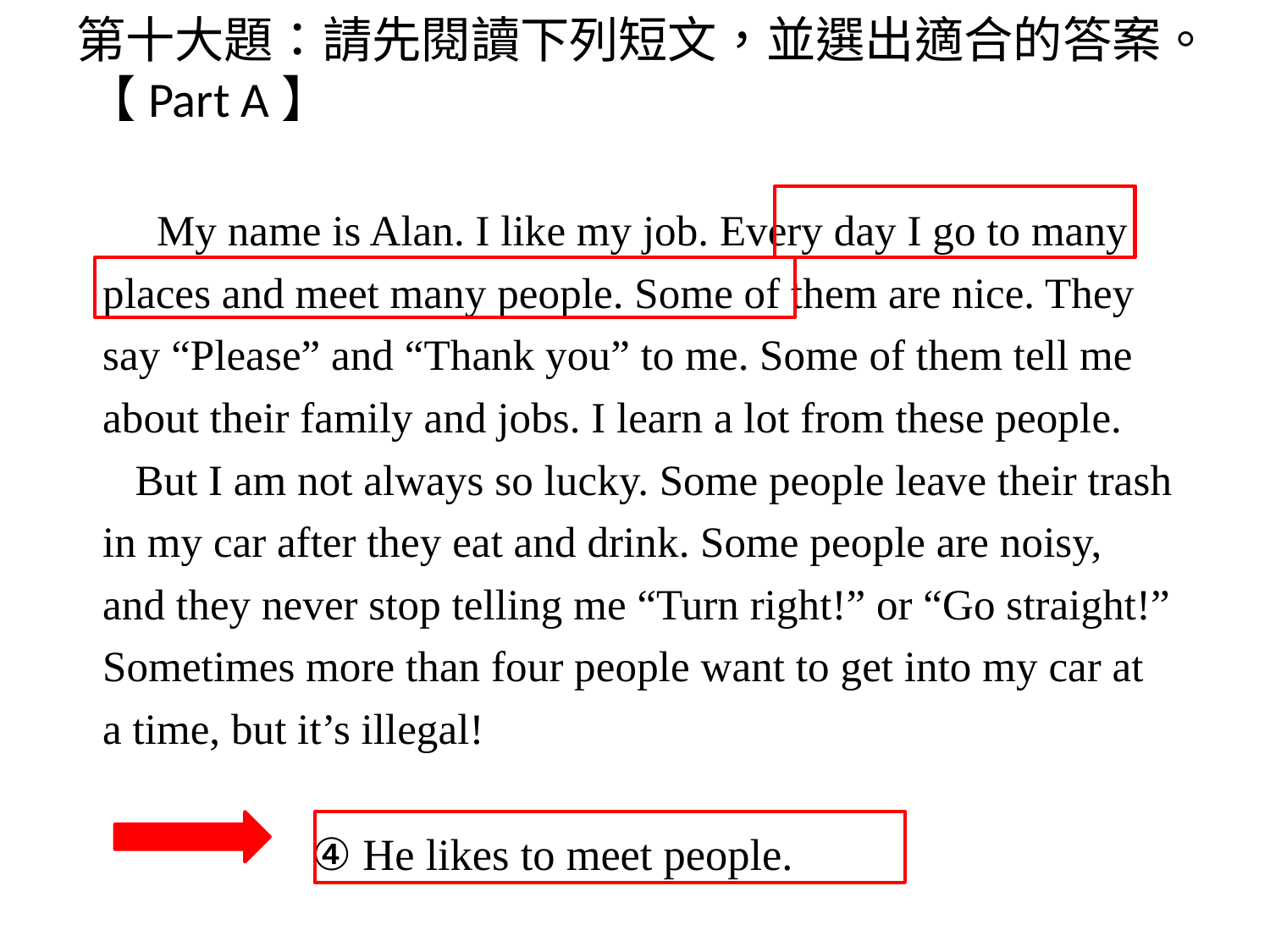

# 第十大題：請先閱讀下列短文，並選出適合的答案。 【Part A】
     My name is Alan. I like my job. Every day I go to many places and meet many people. Some of them are nice. They say “Please” and “Thank you” to me. Some of them tell me about their family and jobs. I learn a lot from these people.
   But I am not always so lucky. Some people leave their trash in my car after they eat and drink. Some people are noisy, and they never stop telling me “Turn right!” or “Go straight!” Sometimes more than four people want to get into my car at a time, but it’s illegal!
                          ④ He likes to meet people.